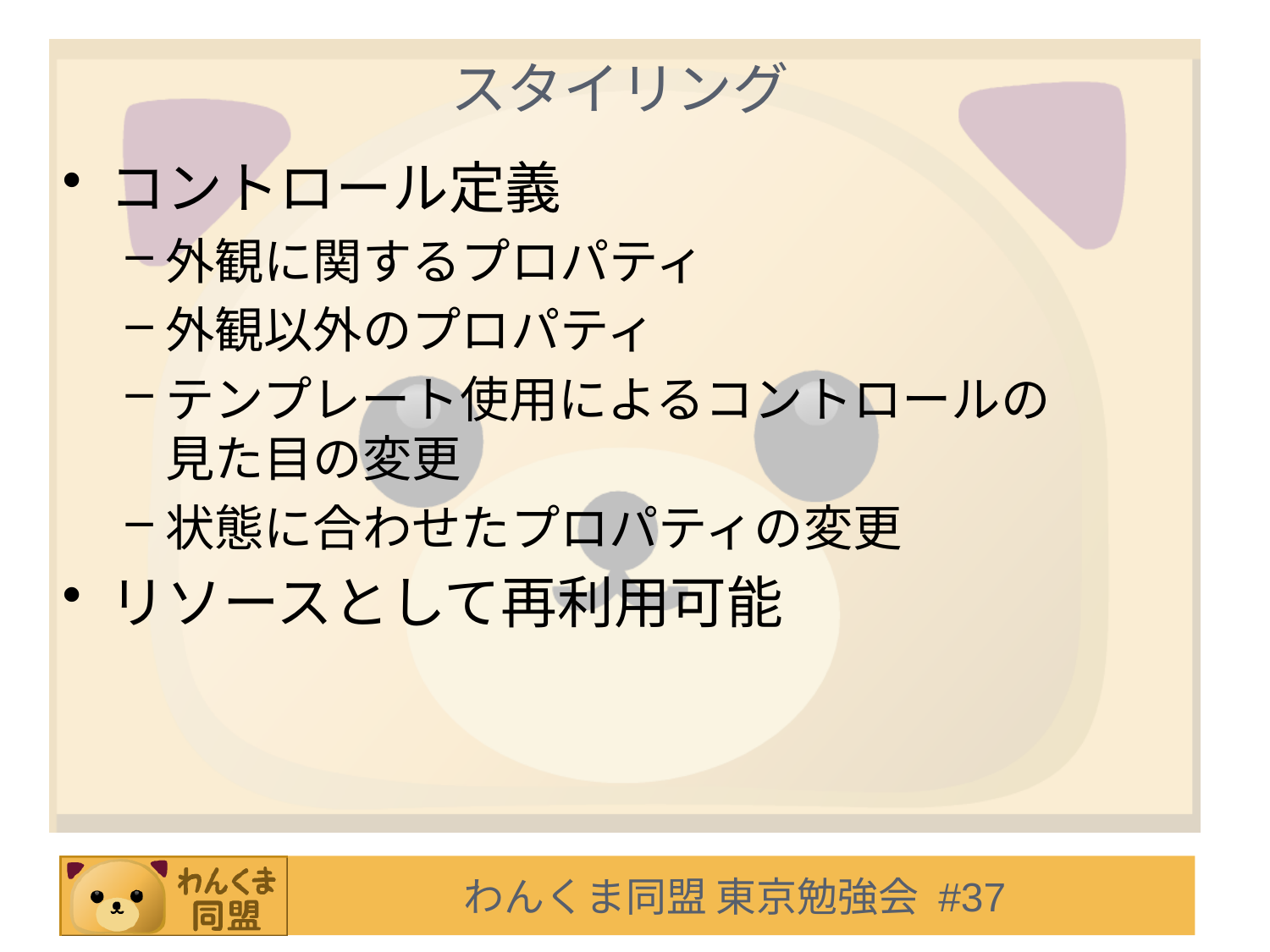

# スタイリング
コントロール定義
外観に関するプロパティ
外観以外のプロパティ
テンプレート使用によるコントロールの
見た目の変更
状態に合わせたプロパティの変更
リソースとして再利用可能